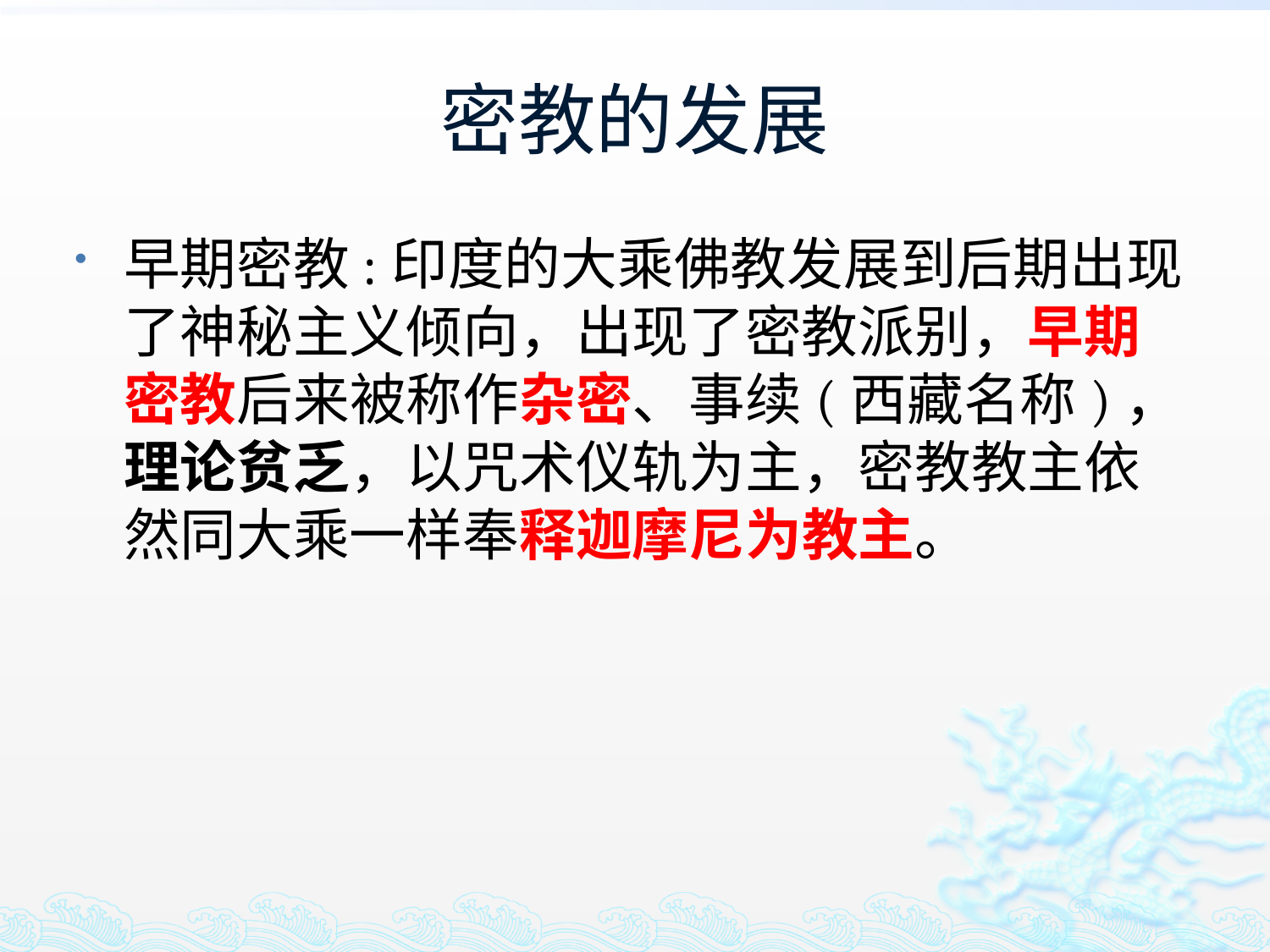

# 密教的发展
早期密教:印度的大乘佛教发展到后期出现了神秘主义倾向，出现了密教派别，早期密教后来被称作杂密、事续(西藏名称)，理论贫乏，以咒术仪轨为主，密教教主依然同大乘一样奉释迦摩尼为教主。